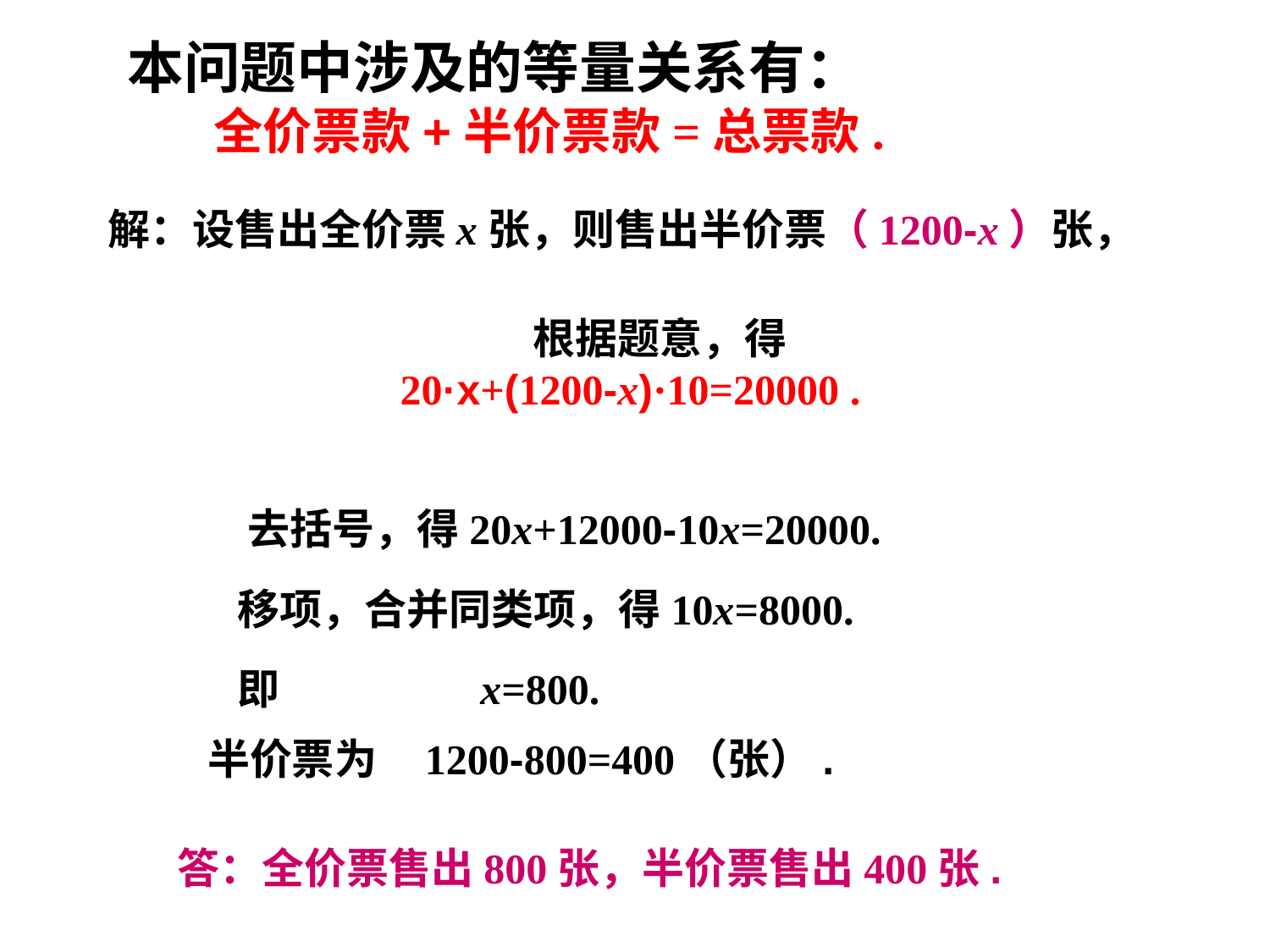

本问题中涉及的等量关系有：
        全价票款+半价票款=总票款.
解：设售出全价票x张，则售出半价票（1200-x）张，
根据题意，得
                      20·x+(1200-x)·10=20000 .
去括号，得20x+12000-10x=20000.
移项，合并同类项，得10x=8000.
即                    x=800.
半价票为    1200-800=400（张）.
答：全价票售出800张，半价票售出400张.